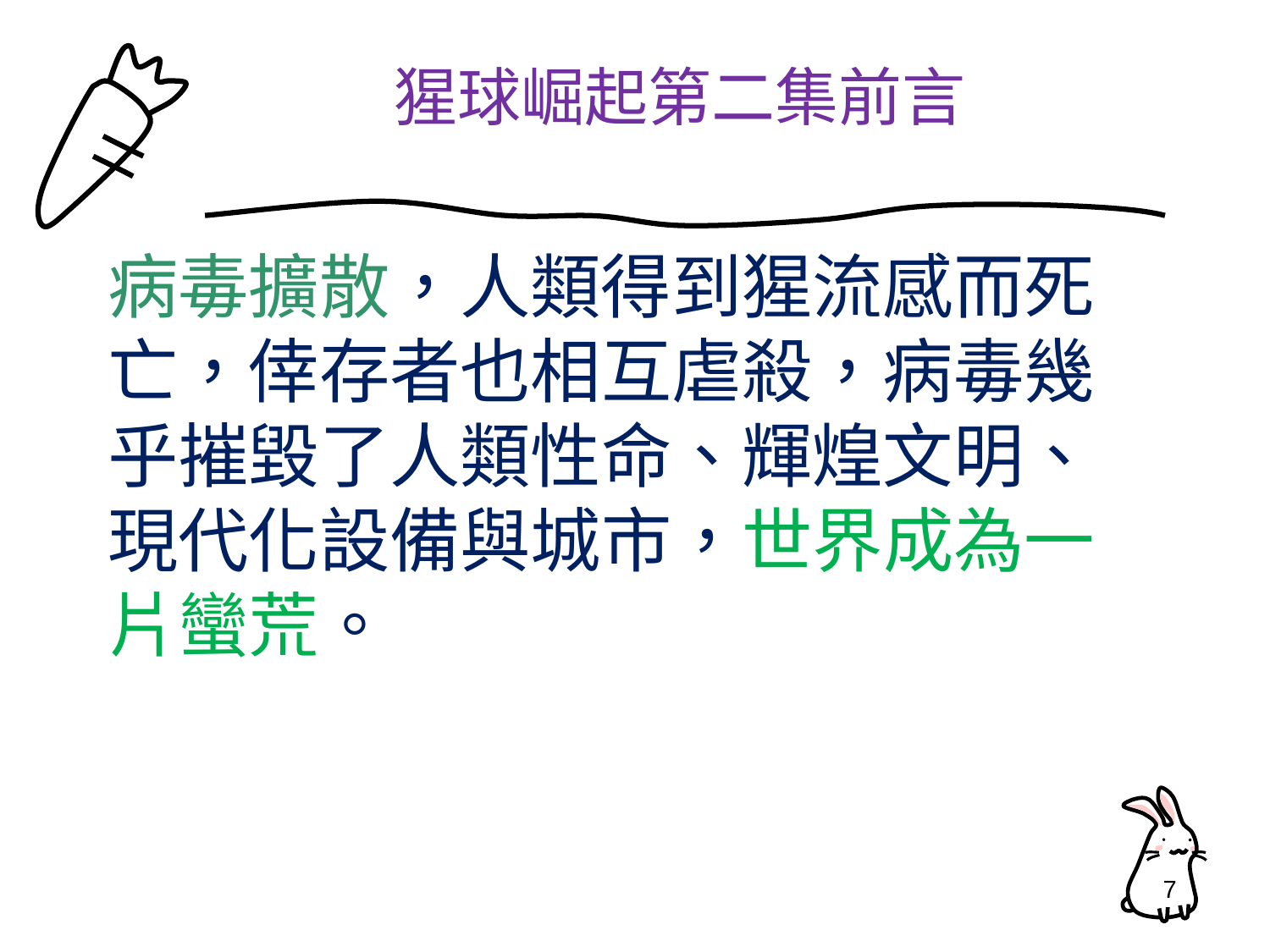

# 猩球崛起第二集前言
病毒擴散，人類得到猩流感而死亡，倖存者也相互虐殺，病毒幾乎摧毀了人類性命、輝煌文明、現代化設備與城市，世界成為一片蠻荒。

7